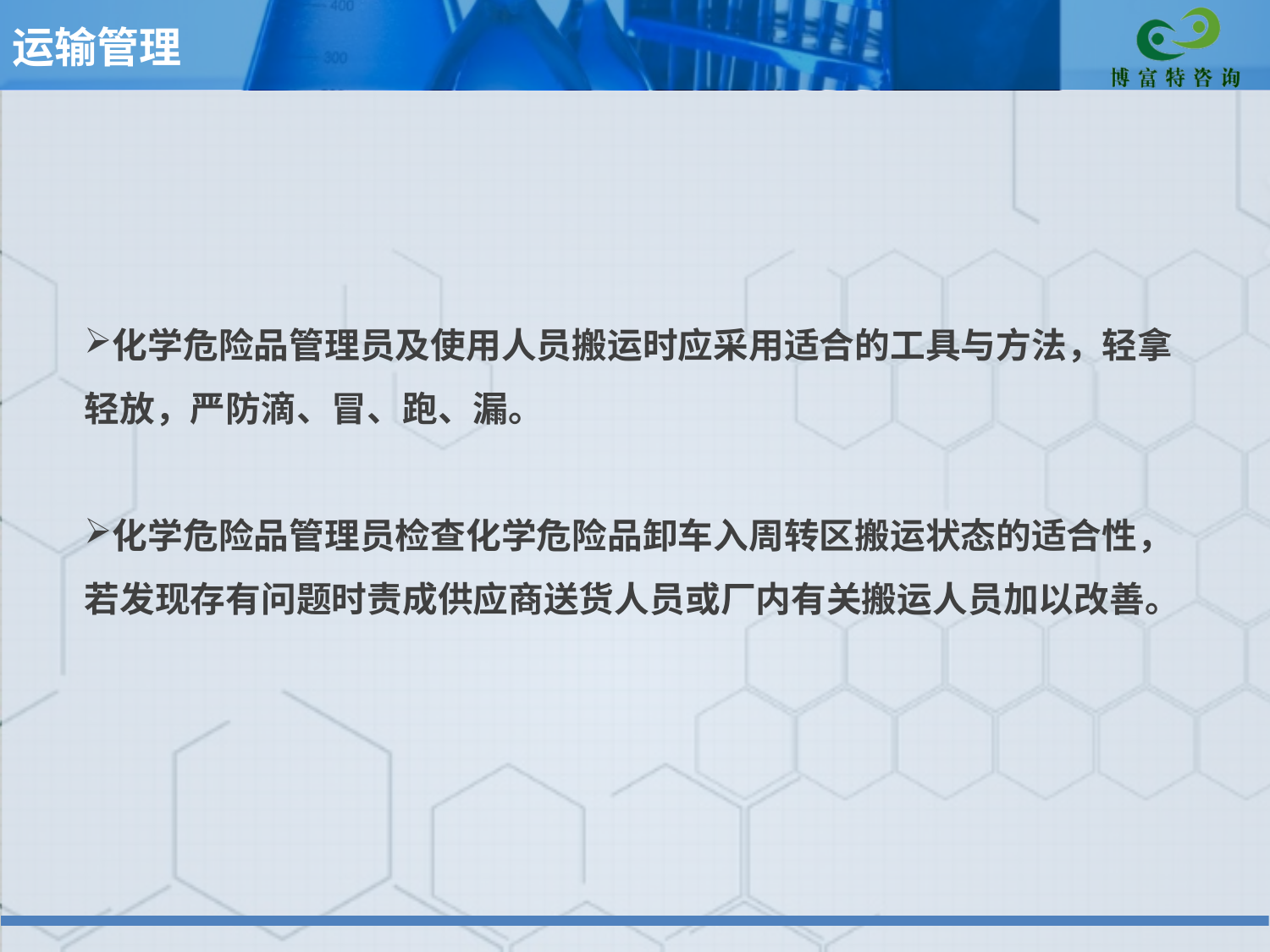

运输管理
化学危险品管理员及使用人员搬运时应采用适合的工具与方法，轻拿轻放，严防滴、冒、跑、漏。

化学危险品管理员检查化学危险品卸车入周转区搬运状态的适合性，若发现存有问题时责成供应商送货人员或厂内有关搬运人员加以改善。